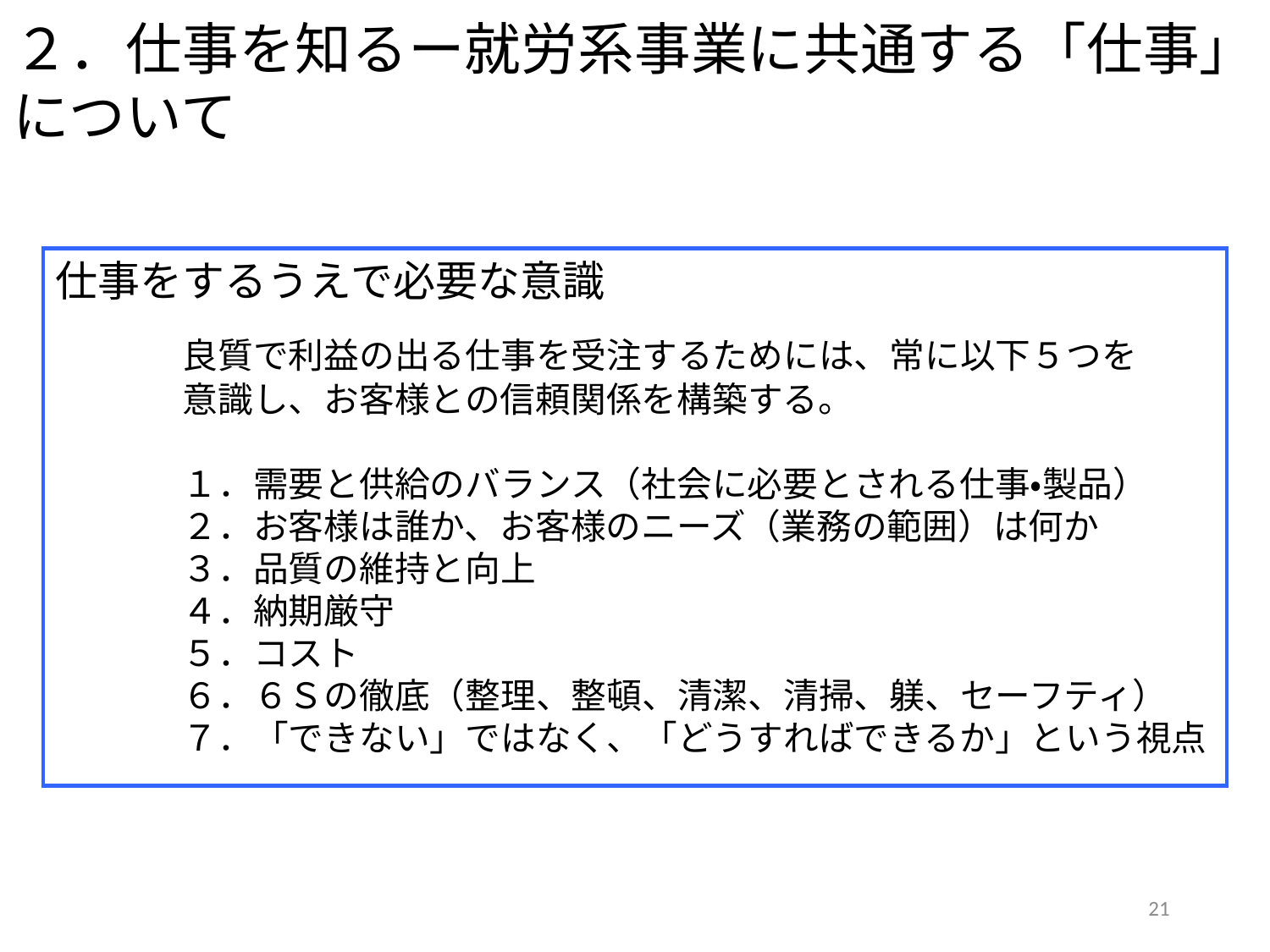

２．仕事を知るー就労系事業に共通する「仕事」について
仕事をするうえで必要な意識

	良質で利益の出る仕事を受注するためには、常に以下５つを
	意識し、お客様との信頼関係を構築する。

	１．需要と供給のバランス（社会に必要とされる仕事・製品）
	２．お客様は誰か、お客様のニーズ（業務の範囲）は何か
	３．品質の維持と向上
	４．納期厳守
	５．コスト
	６．６Ｓの徹底（整理、整頓、清潔、清掃、躾、セーフティ）
	７．「できない」ではなく、「どうすればできるか」という視点

21